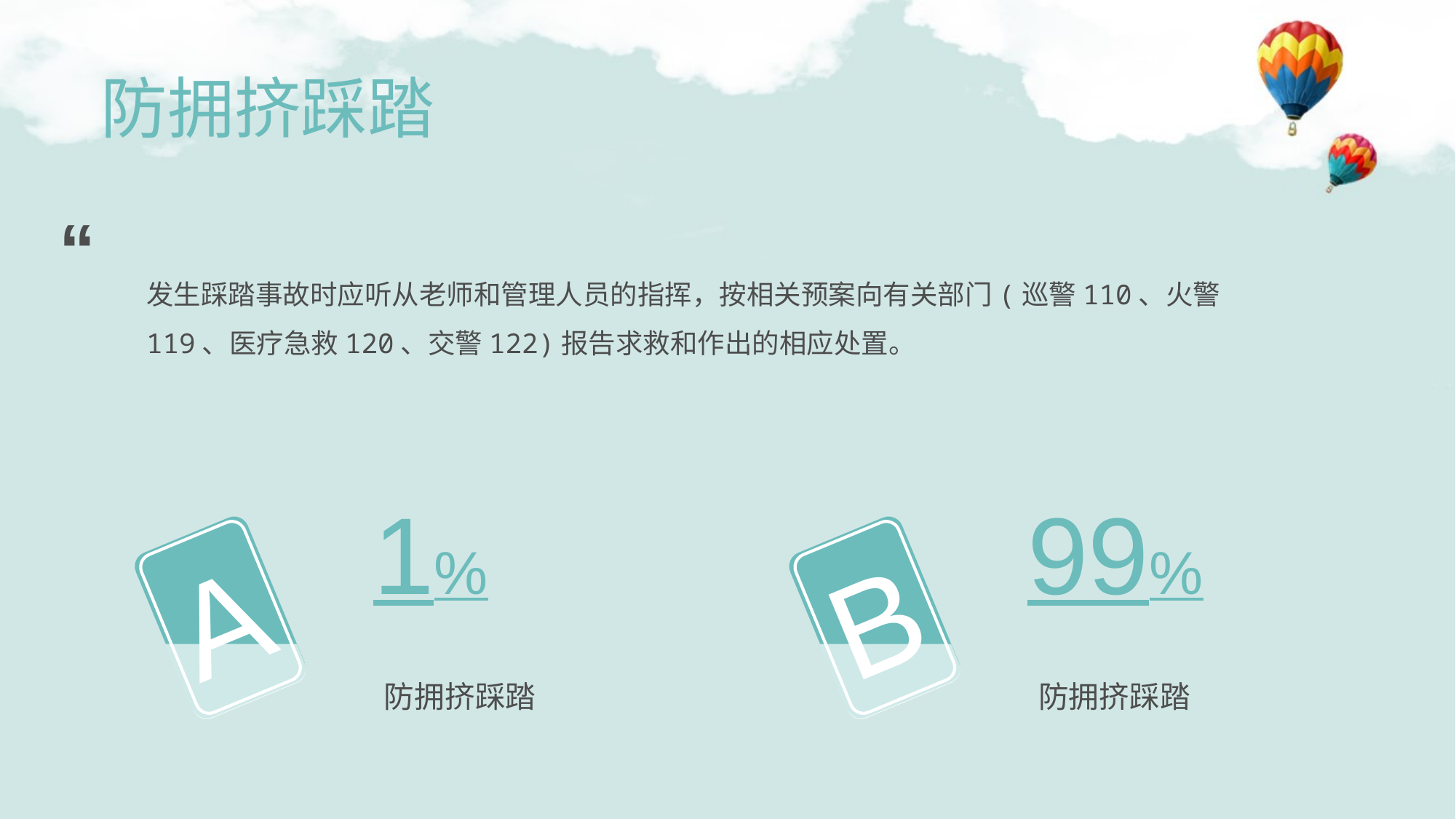

# 防拥挤踩踏
“
发生踩踏事故时应听从老师和管理人员的指挥，按相关预案向有关部门(巡警110、火警119、医疗急救120、交警122)报告求救和作出的相应处置。
1%
99%
A
B

防拥挤踩踏
防拥挤踩踏